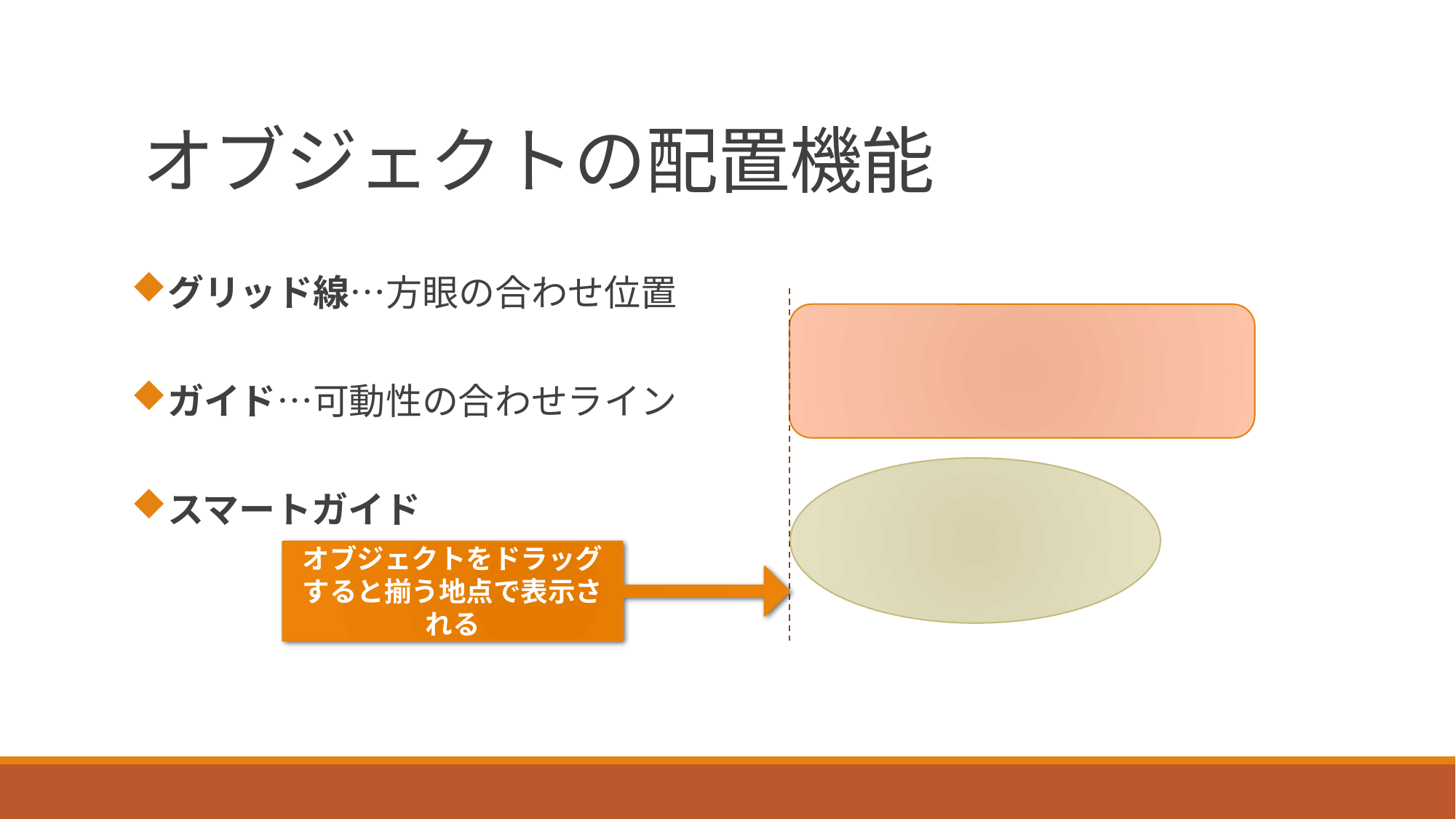

# オブジェクトの配置機能
グリッド線…方眼の合わせ位置
ガイド…可動性の合わせライン
スマートガイド

オブジェクトをドラッグすると揃う地点で表示される